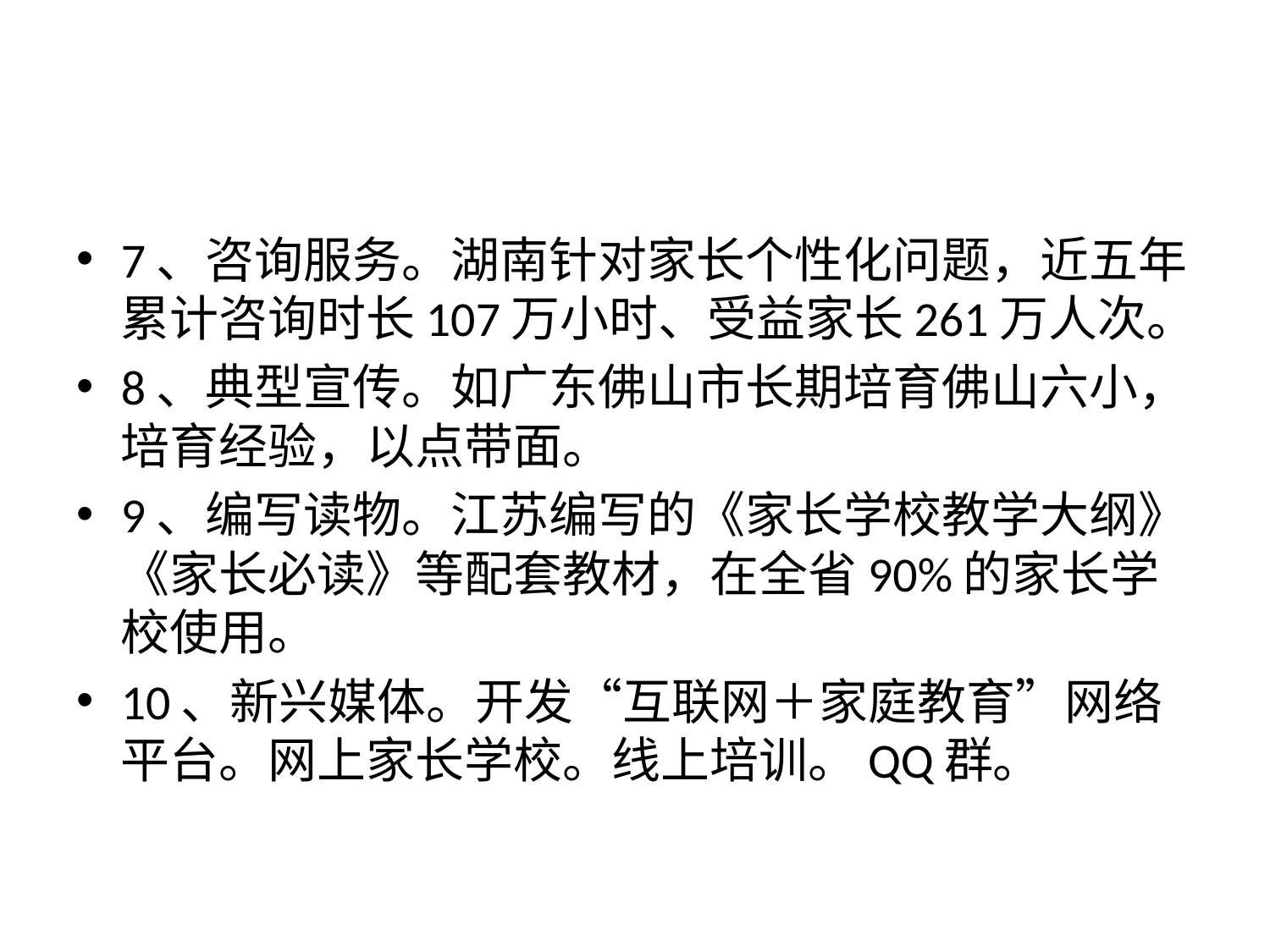

#
7、咨询服务。湖南针对家长个性化问题，近五年累计咨询时长107万小时、受益家长261万人次。
8、典型宣传。如广东佛山市长期培育佛山六小，培育经验，以点带面。
9、编写读物。江苏编写的《家长学校教学大纲》《家长必读》等配套教材，在全省90%的家长学校使用。
10、新兴媒体。开发“互联网＋家庭教育”网络平台。网上家长学校。线上培训。QQ群。